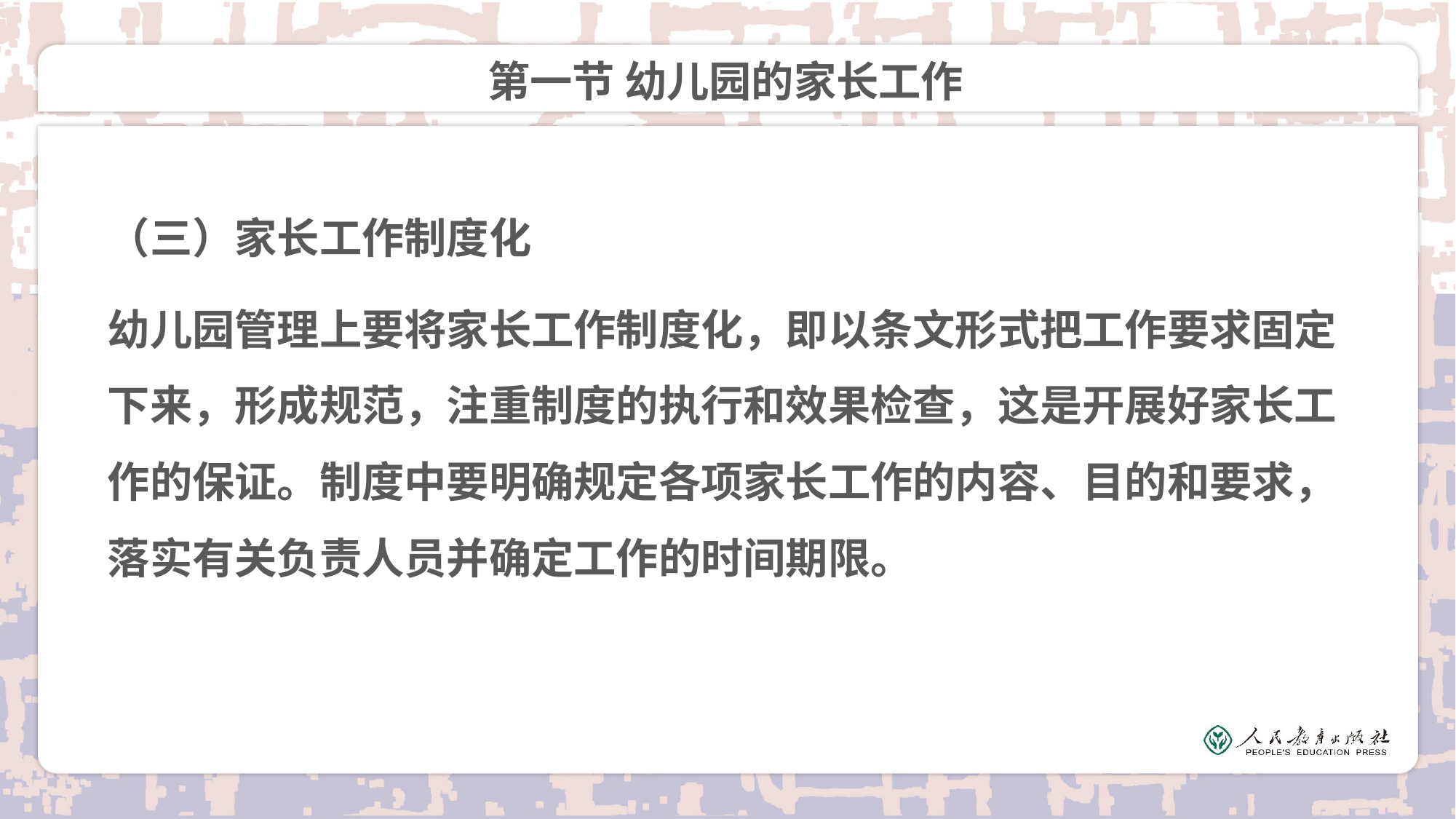

# 第一节 幼儿园的家长工作
（三）家长工作制度化
幼儿园管理上要将家长工作制度化，即以条文形式把工作要求固定下来，形成规范，注重制度的执行和效果检查，这是开展好家长工作的保证。制度中要明确规定各项家长工作的内容、目的和要求，落实有关负责人员并确定工作的时间期限。